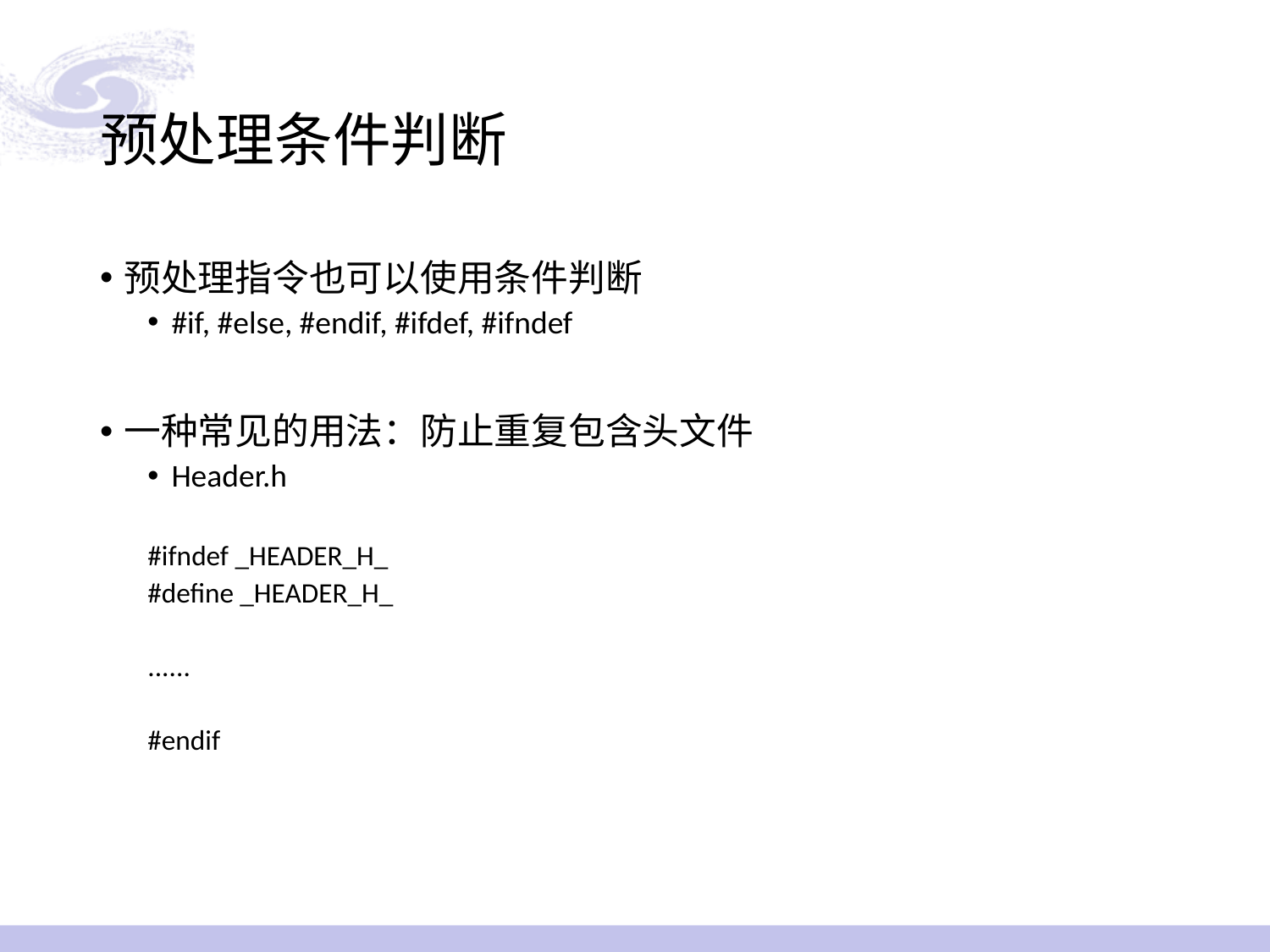

# 预处理条件判断
预处理指令也可以使用条件判断
#if, #else, #endif, #ifdef, #ifndef

一种常见的用法：防止重复包含头文件
Header.h

#ifndef _HEADER_H_
#define _HEADER_H_

......

#endif